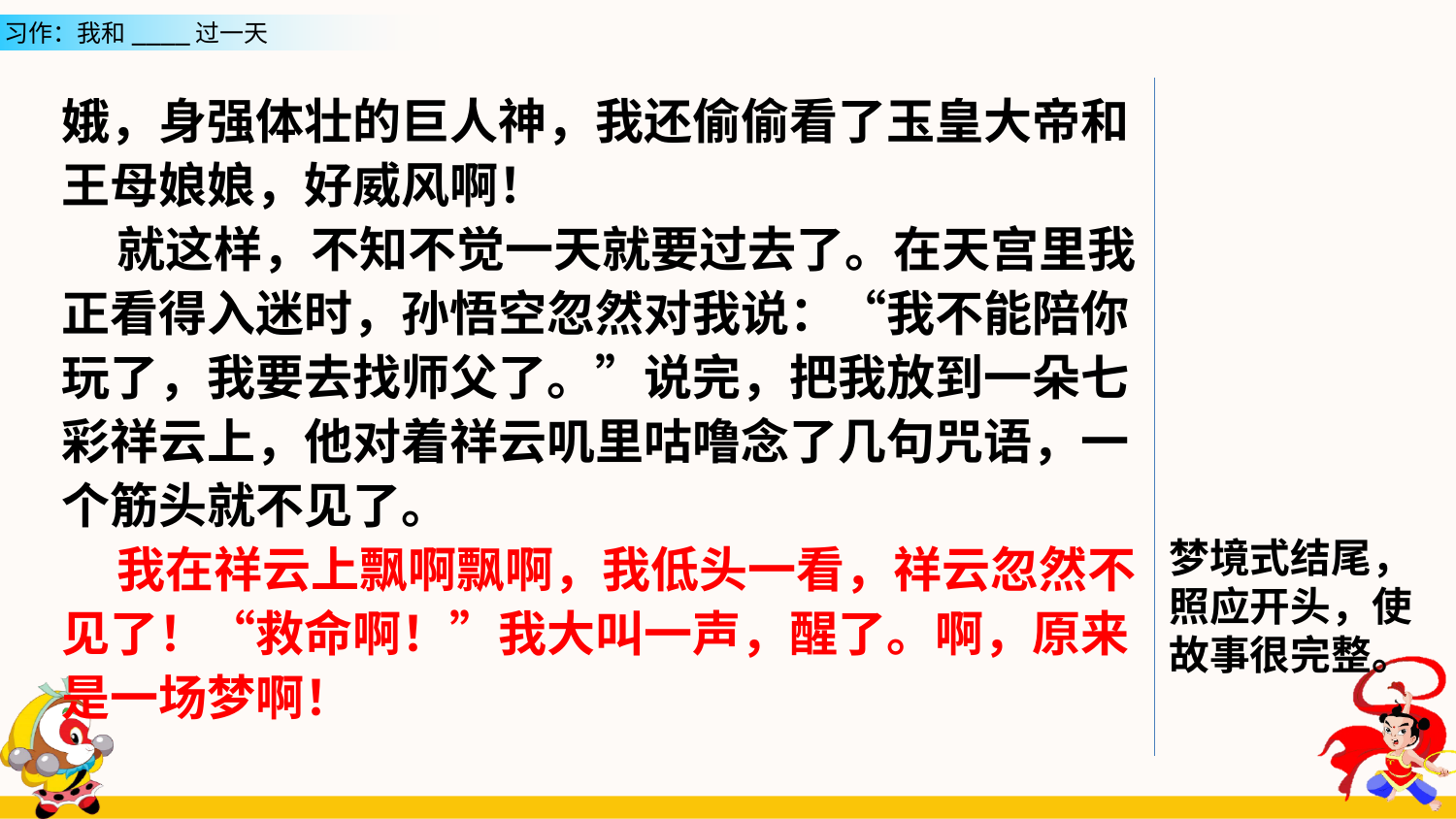

娥，身强体壮的巨人神，我还偷偷看了玉皇大帝和王母娘娘，好威风啊！
    就这样，不知不觉一天就要过去了。在天宫里我正看得入迷时，孙悟空忽然对我说：“我不能陪你玩了，我要去找师父了。”说完，把我放到一朵七彩祥云上，他对着祥云叽里咕噜念了几句咒语，一个筋头就不见了。
    我在祥云上飘啊飘啊，我低头一看，祥云忽然不见了！“救命啊！”我大叫一声，醒了。啊，原来是一场梦啊！
梦境式结尾，照应开头，使故事很完整。